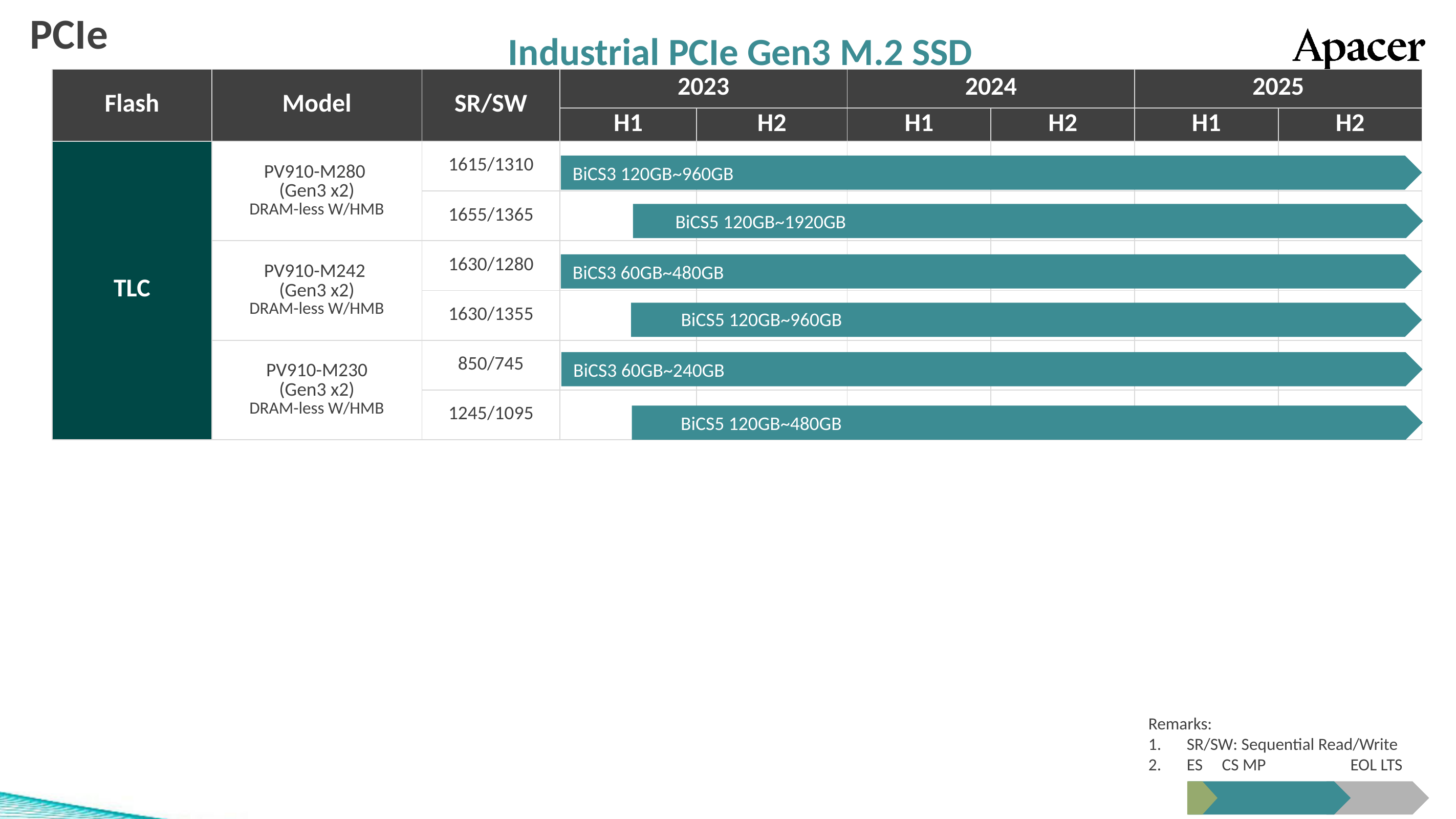

# PCIe
Industrial PCIe Gen3 M.2 SSD
| Flash | Model | SR/SW | 2023 |  | 2024 |  | 2025 |  |
| --- | --- | --- | --- | --- | --- | --- | --- | --- |
|  |  |  | H1 | H2 | H1 | H2 | H1 | H2 |
| TLC | PV910-M280 (Gen3 x2) DRAM-less W/HMB | 1615/1310 |  |  |  |  |  |  |
|  |  | 1655/1365 |  |  |  |  |  |  |
|  | PV910-M242 (Gen3 x2) DRAM-less W/HMB | 1630/1280 |  |  |  |  |  |  |
|  |  | 1630/1355 |  |  |  |  |  |  |
|  | PV910-M230 (Gen3 x2) DRAM-less W/HMB | 850/745 |  |  |  |  |  |  |
|  |  | 1245/1095 |  |  |  |  |  |  |
 BiCS3 120GB~960GB
        BiCS5 120GB~1920GB
標準色
附屬
配色
3D TLC
2D MLC
SLC-lite
SLC
類工

SLC-liteX

 BiCS3 60GB~480GB

BiCS5 120GB~960GB
 BiCS3 60GB~240GB

BiCS5 120GB~480GB
Remarks:
SR/SW: Sequential Read/Write
ES     CS MP                      EOL LTS